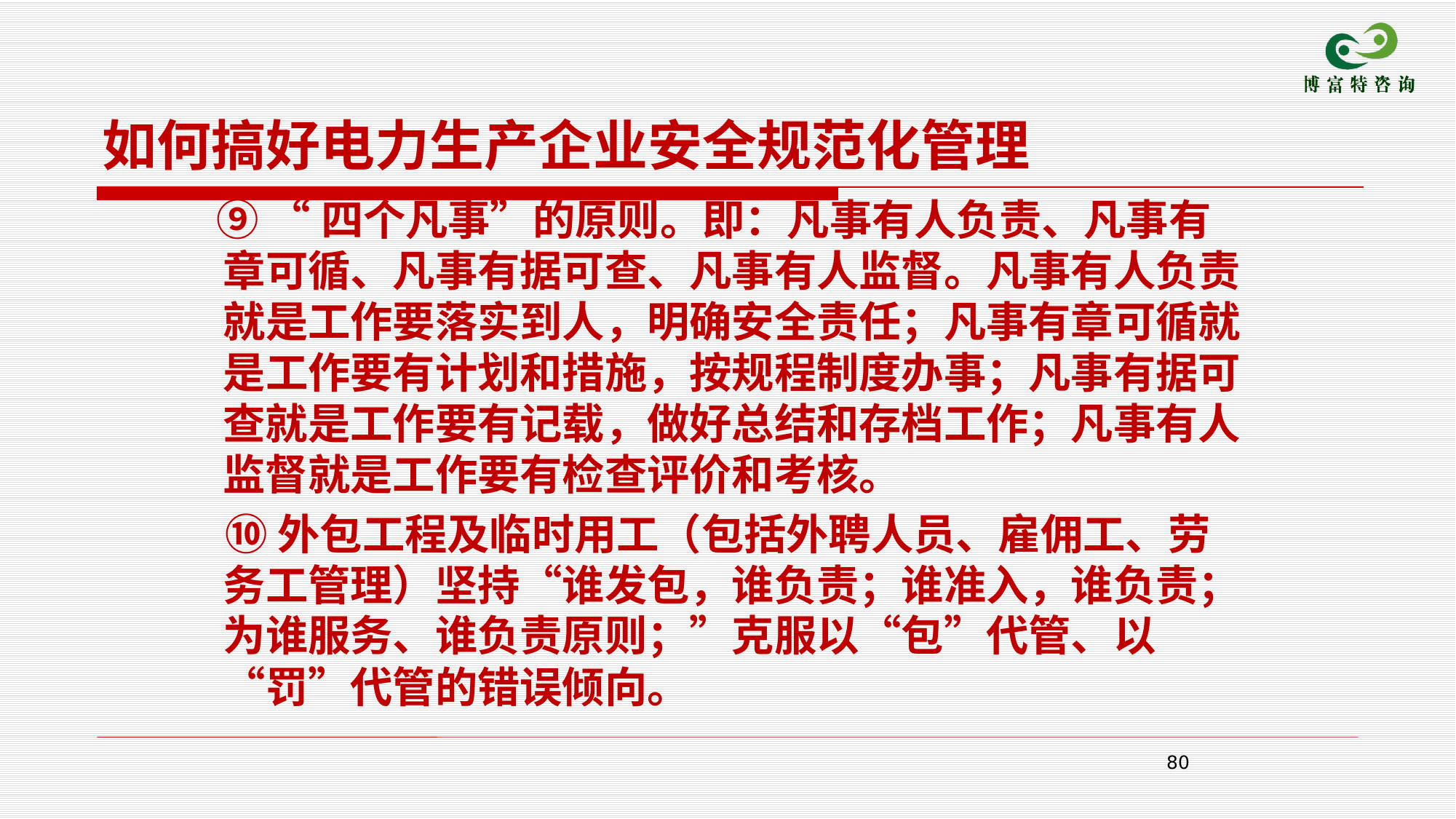

如何搞好电力生产企业安全规范化管理
      ⑨ “四个凡事”的原则。即：凡事有人负责、凡事有章可循、凡事有据可查、凡事有人监督。凡事有人负责就是工作要落实到人，明确安全责任；凡事有章可循就是工作要有计划和措施，按规程制度办事；凡事有据可查就是工作要有记载，做好总结和存档工作；凡事有人监督就是工作要有检查评价和考核。
      ⑩外包工程及临时用工（包括外聘人员、雇佣工、劳务工管理）坚持“谁发包，谁负责；谁准入，谁负责；为谁服务、谁负责原则；”克服以“包”代管、以“罚”代管的错误倾向。

80